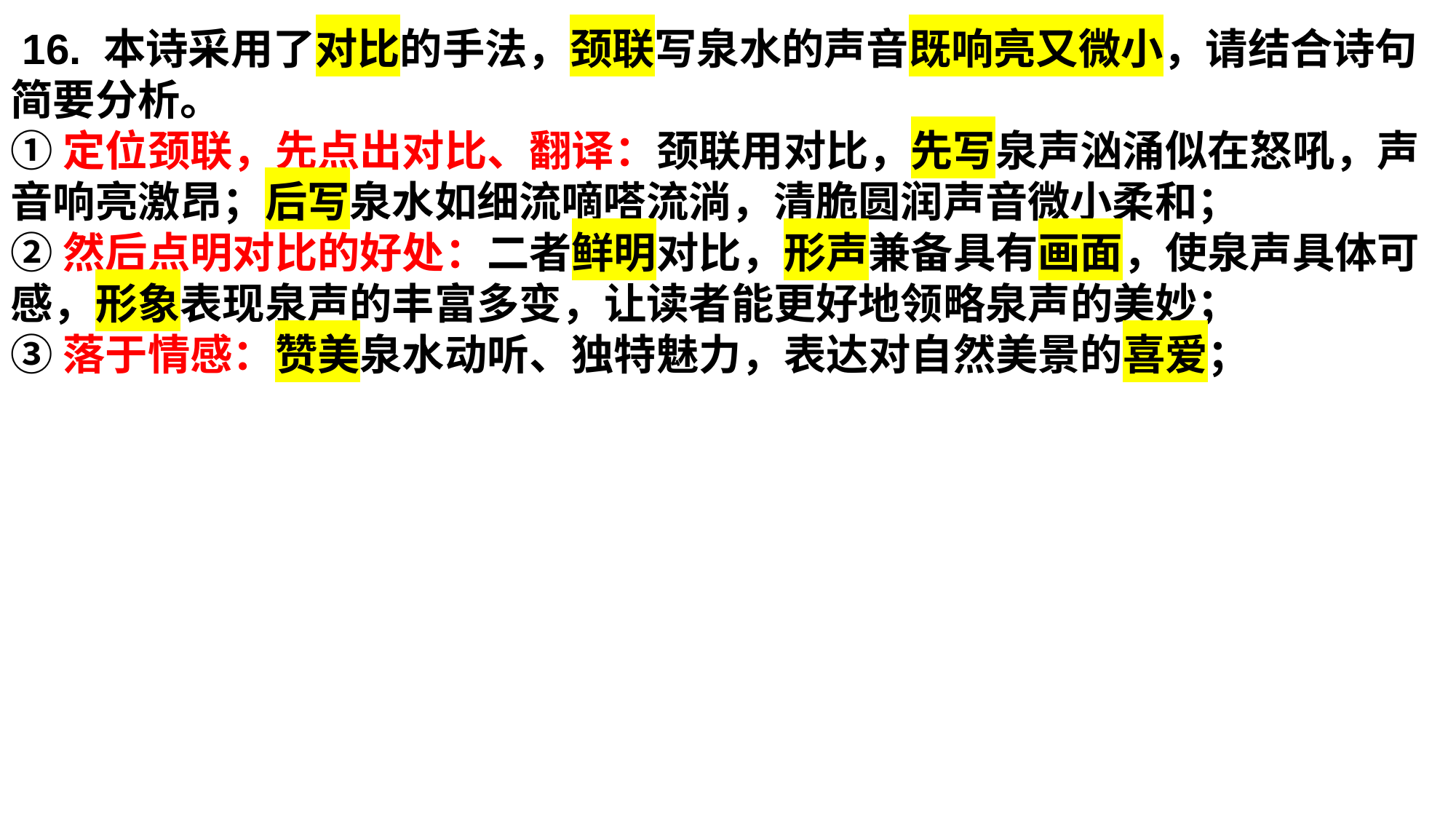

16. 本诗采用了对比的手法，颈联写泉水的声音既响亮又微小，请结合诗句简要分析。
①定位颈联，先点出对比、翻译：颈联用对比，先写泉声汹涌似在怒吼，声音响亮激昂；后写泉水如细流嘀嗒流淌，清脆圆润声音微小柔和；
②然后点明对比的好处：二者鲜明对比，形声兼备具有画面，使泉声具体可感，形象表现泉声的丰富多变，让读者能更好地领略泉声的美妙；
③落于情感：赞美泉水动听、独特魅力，表达对自然美景的喜爱；